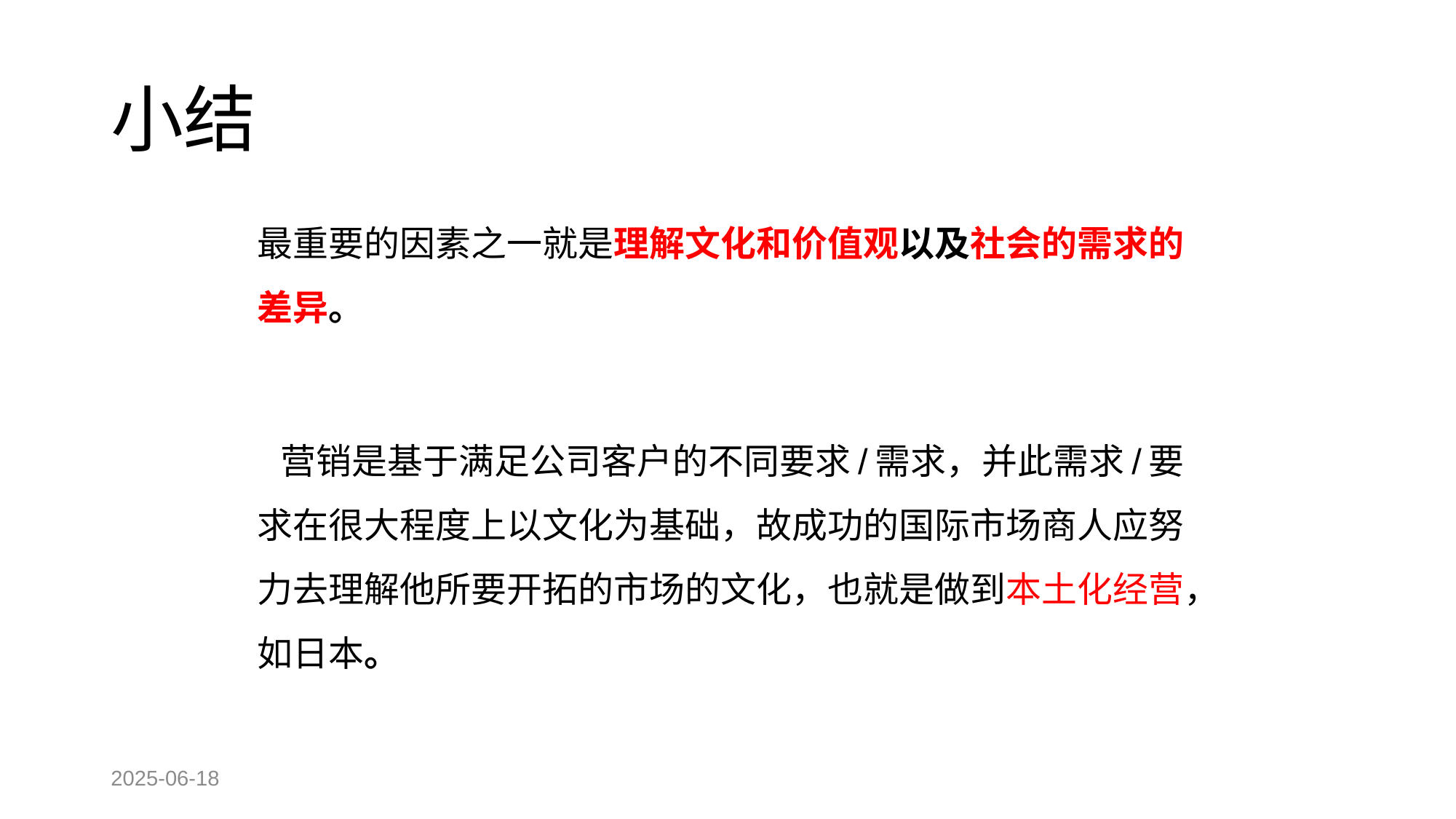

# 小结
最重要的因素之一就是理解文化和价值观以及社会的需求的差异。

  营销是基于满足公司客户的不同要求/需求，并此需求/要求在很大程度上以文化为基础，故成功的国际市场商人应努力去理解他所要开拓的市场的文化，也就是做到本土化经营，如日本。
2025-06-18